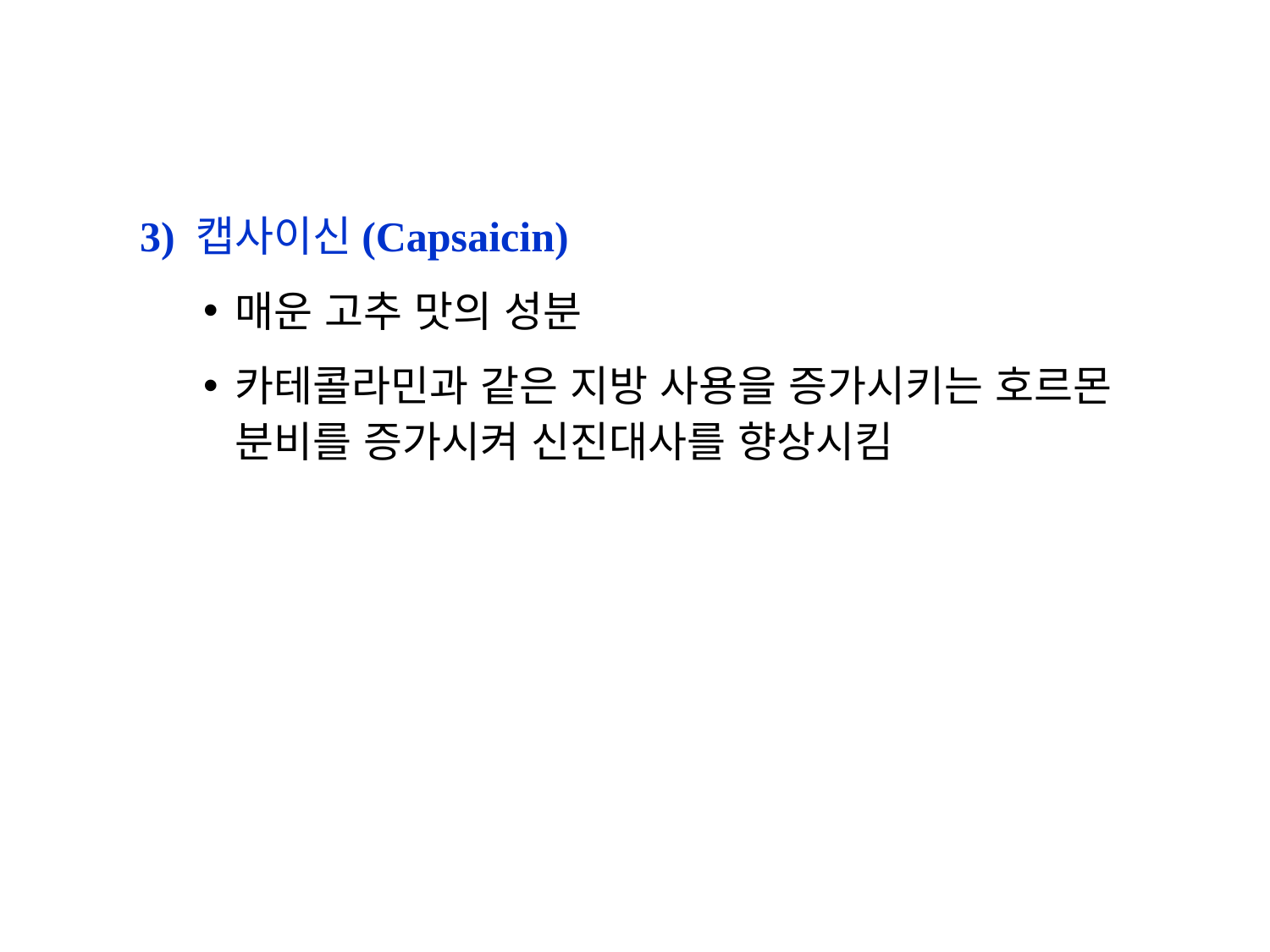

3) 캡사이신(Capsaicin)
매운 고추 맛의 성분
카테콜라민과 같은 지방 사용을 증가시키는 호르몬 분비를 증가시켜 신진대사를 향상시킴